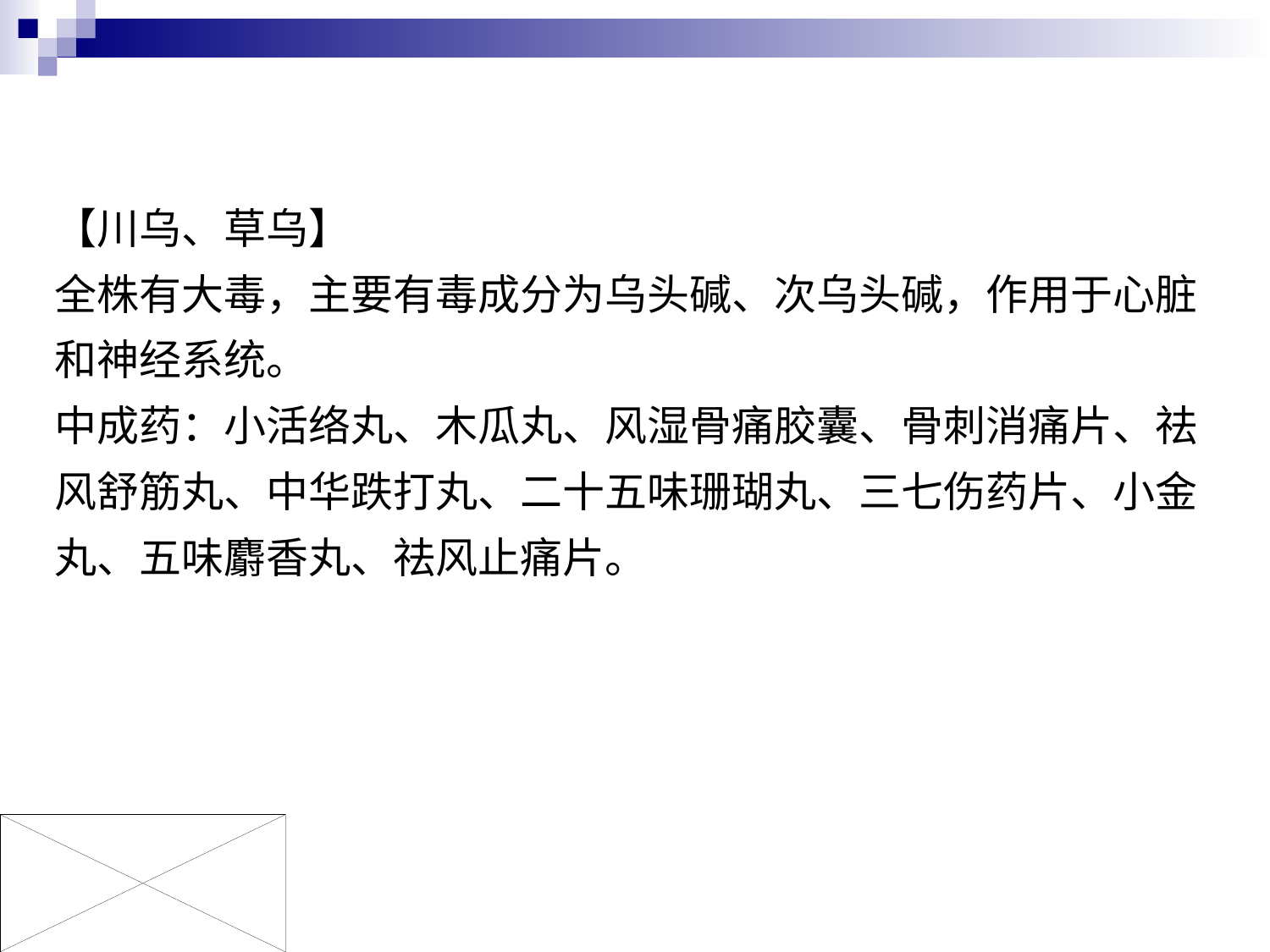

【川乌、草乌】
全株有大毒，主要有毒成分为乌头碱、次乌头碱，作用于心脏和神经系统。
中成药：小活络丸、木瓜丸、风湿骨痛胶囊、骨刺消痛片、祛风舒筋丸、中华跌打丸、二十五味珊瑚丸、三七伤药片、小金丸、五味麝香丸、祛风止痛片。